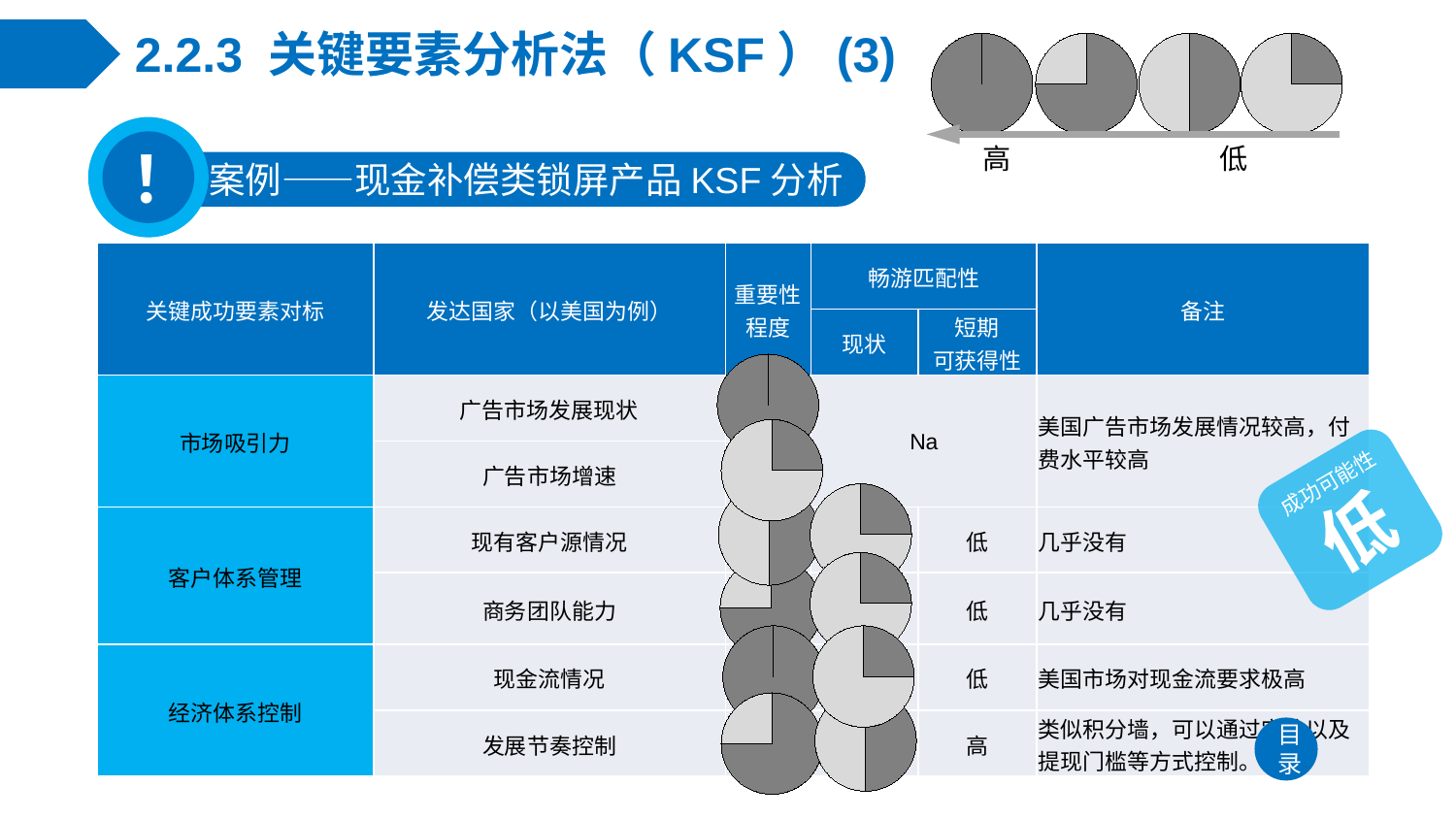

# 2.2.3 关键要素分析法（KSF）(3)

### Chart

| Category | 销售额 |
|---|---|
| 第一季度 | 100.0 |
| 第二季度 | 0.0 |

### Chart

| Category | 销售额 |
|---|---|
| 第一季度 | 75.0 |
| 第二季度 | 25.0 |

### Chart

| Category | 销售额 |
|---|---|
| 第一季度 | 50.0 |
| 第二季度 | 50.0 |

### Chart

| Category | 销售额 |
|---|---|
| 第一季度 | 25.0 |
| 第二季度 | 75.0 |
！
高                                 低
案例——现金补偿类锁屏产品KSF分析
| 关键成功要素对标 | 发达国家（以美国为例） | 重要性程度 | 畅游匹配性 |  | 备注 |
| --- | --- | --- | --- | --- | --- |
|  |  |  | 现状 | 短期 可获得性 |  |
| 市场吸引力 | 广告市场发展现状 |  | Na |  | 美国广告市场发展情况较高，付费水平较高 |
|  | 广告市场增速 |  |  |  |  |
| 客户体系管理 | 现有客户源情况 |  |  | 低 | 几乎没有 |
|  | 商务团队能力 |  |  | 低 | 几乎没有 |
| 经济体系控制 | 现金流情况 |  |  | 低 | 美国市场对现金流要求极高 |
|  | 发展节奏控制 |  |  | 高 | 类似积分墙，可以通过定价以及提现门槛等方式控制。 |

### Chart

| Category | 销售额 |
|---|---|
| 第一季度 | 100.0 |
| 第二季度 | 0.0 |

### Chart

| Category | 销售额 |
|---|---|
| 第一季度 | 25.0 |
| 第二季度 | 75.0 |
成功可能性
低

### Chart

| Category | 销售额 |
|---|---|
| 第一季度 | 50.0 |
| 第二季度 | 50.0 |

### Chart

| Category | 销售额 |
|---|---|
| 第一季度 | 25.0 |
| 第二季度 | 75.0 |

### Chart

| Category | 销售额 |
|---|---|
| 第一季度 | 25.0 |
| 第二季度 | 75.0 |

### Chart

| Category | 销售额 |
|---|---|
| 第一季度 | 75.0 |
| 第二季度 | 25.0 |

### Chart

| Category | 销售额 |
|---|---|
| 第一季度 | 100.0 |
| 第二季度 | 0.0 |

### Chart

| Category | 销售额 |
|---|---|
| 第一季度 | 25.0 |
| 第二季度 | 75.0 |

### Chart

| Category | 销售额 |
|---|---|
| 第一季度 | 50.0 |
| 第二季度 | 50.0 |

### Chart

| Category | 销售额 |
|---|---|
| 第一季度 | 75.0 |
| 第二季度 | 25.0 |
目录